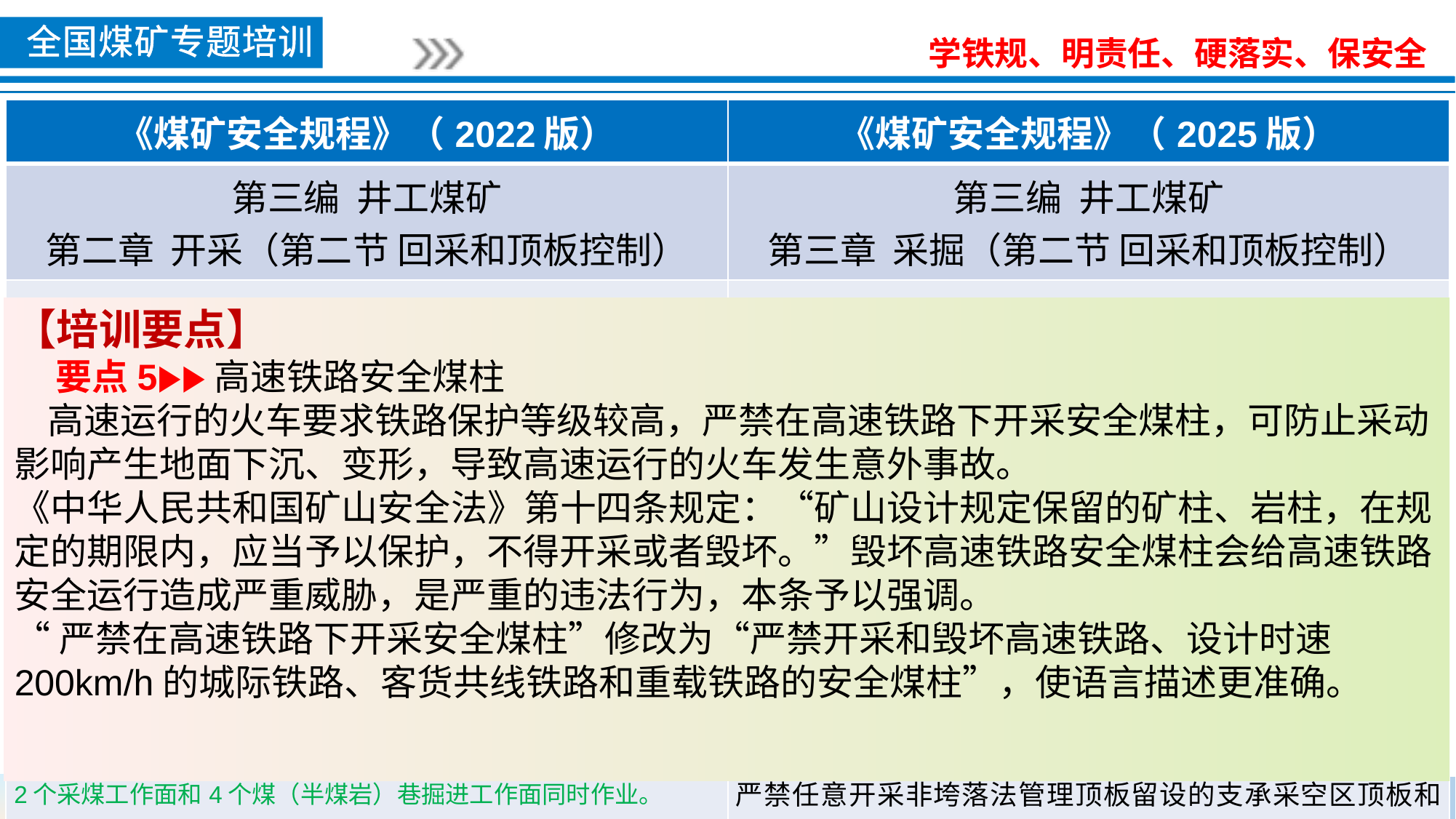

| 《煤矿安全规程》（2022版） | 《煤矿安全规程》（2025版） |
| --- | --- |
| 第三编 井工煤矿 第二章 开采（第二节 回采和顶板控制） | 第三编 井工煤矿 第三章 采掘（第二节 回采和顶板控制） |
| BB第九十五条 一个矿井同时回采的采煤工作面个数不得超过3个，煤（半煤岩）巷掘进工作面个数不得超过9个。严禁以掘代采。 采（盘）区开采前必须按照生产布局和资源回收合理的要求编制采（盘）区设计，并严格按照采（盘）区设计组织施工，情况发生变化时及时修改设计。 一个采（盘）区内同一煤层的一翼最多只能布置1个采煤工作面和2个煤（半煤岩）巷掘进工作面同时作业。一个采（盘）区内同一煤层双翼开采或者多煤层开采的，该采（盘）区最多只能布置2个采煤工作面和4个煤（半煤岩）巷掘进工作面同时作业。 在采动影响范围内不得布置2个采煤工作面同时回采。 下山采区未形成完整的通风、排水等生产系统前，严禁掘进回采巷道。 | 第一百一十七条 一个采（盘）区内同一煤层的一翼最多只能布置1个采煤工作面和2个煤（半煤岩）巷掘进工作面同时作业。一个采（盘）区内同一煤层双翼开采或者多煤层开采的，该采（盘）区最多只能布置2个采煤工作面和4个煤（半煤岩）巷掘进工作面同时作业。 在采动影响范围内不得布置2个采煤工作面同时回采。 下山采区未形成完整的通风、排水等生产系统前，严禁掘进回采巷道。 严禁任意开采非垮落法管理顶板留设的支承采空区顶板和上覆岩层的煤柱，以及采空区安全隔离煤柱。 |
【培训要点】
    要点5▶▶高速铁路安全煤柱
   高速运行的火车要求铁路保护等级较高，严禁在高速铁路下开采安全煤柱，可防止采动影响产生地面下沉、变形，导致高速运行的火车发生意外事故。
《中华人民共和国矿山安全法》第十四条规定：“矿山设计规定保留的矿柱、岩柱，在规定的期限内，应当予以保护，不得开采或者毁坏。”毁坏高速铁路安全煤柱会给高速铁路安全运行造成严重威胁，是严重的违法行为，本条予以强调。
“严禁在高速铁路下开采安全煤柱”修改为“严禁开采和毁坏高速铁路、设计时速 200km/h的城际铁路、客货共线铁路和重载铁路的安全煤柱”，使语言描述更准确。